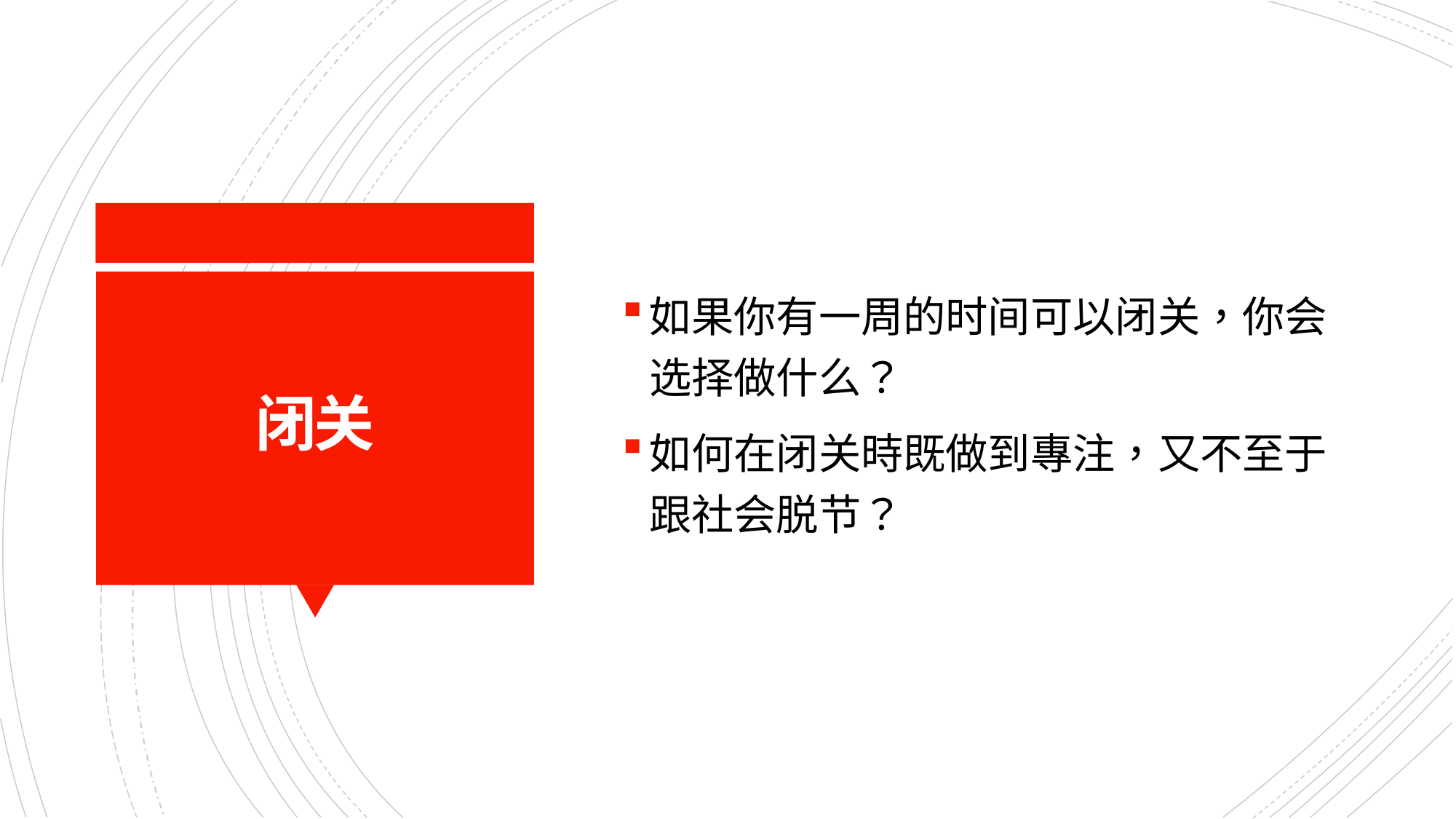

如果你有一周的时间可以闭关，你会选择做什么？
如何在闭关時既做到專注，又不至于跟社会脱节？
# 闭关